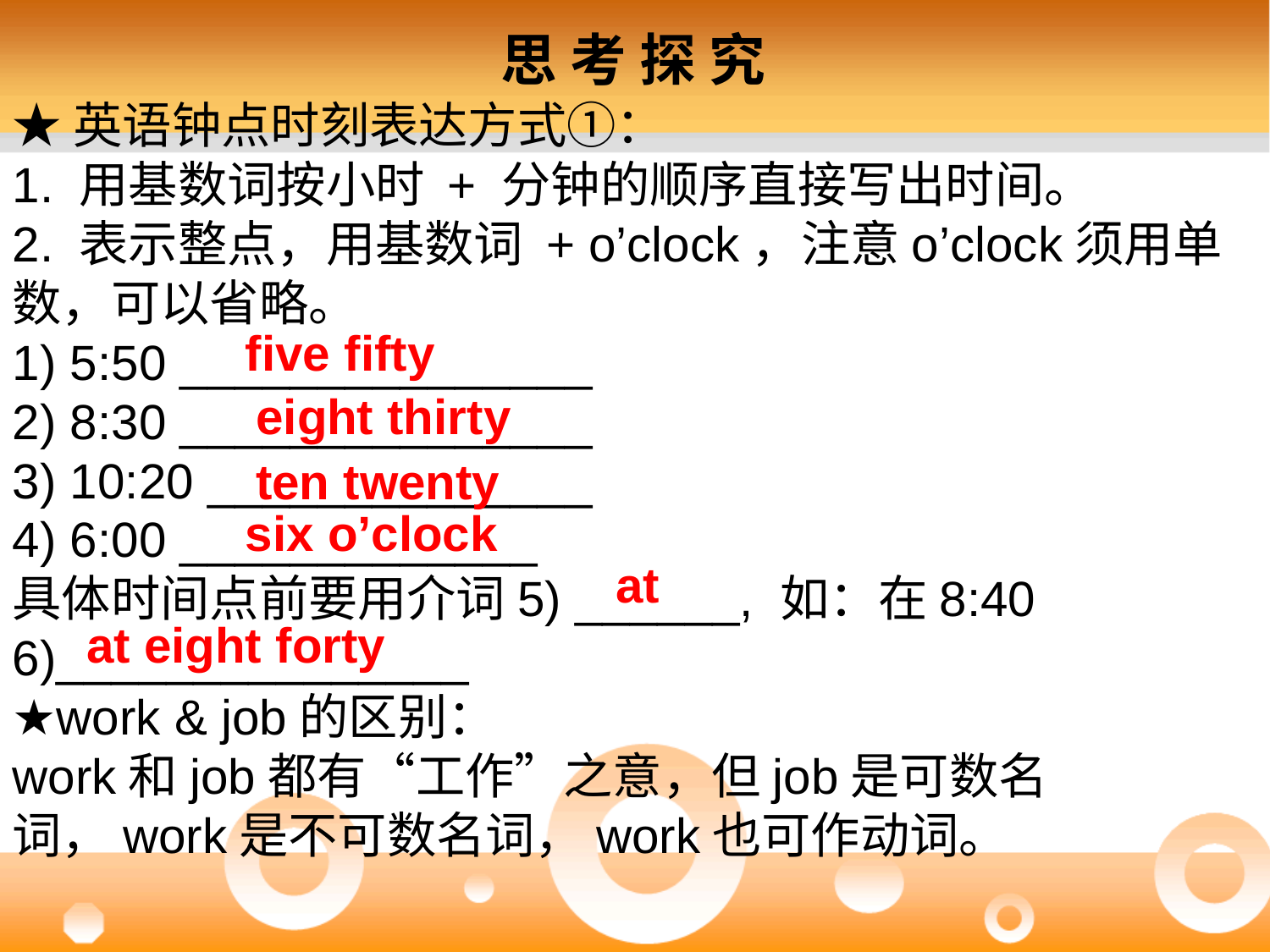

思 考 探 究
★英语钟点时刻表达方式①：
1. 用基数词按小时 + 分钟的顺序直接写出时间。
2. 表示整点，用基数词 + o’clock，注意o’clock须用单数，可以省略。
1) 5:50 _______________
2) 8:30 _______________
3) 10:20 ______________
4) 6:00 _____________
具体时间点前要用介词5) ______, 如：在8:40  6)_______________
★work & job的区别：
work和job都有“工作”之意，但job是可数名词，work是不可数名词，work也可作动词。
five fifty
eight thirty
ten twenty
six o’clock
at
at eight forty